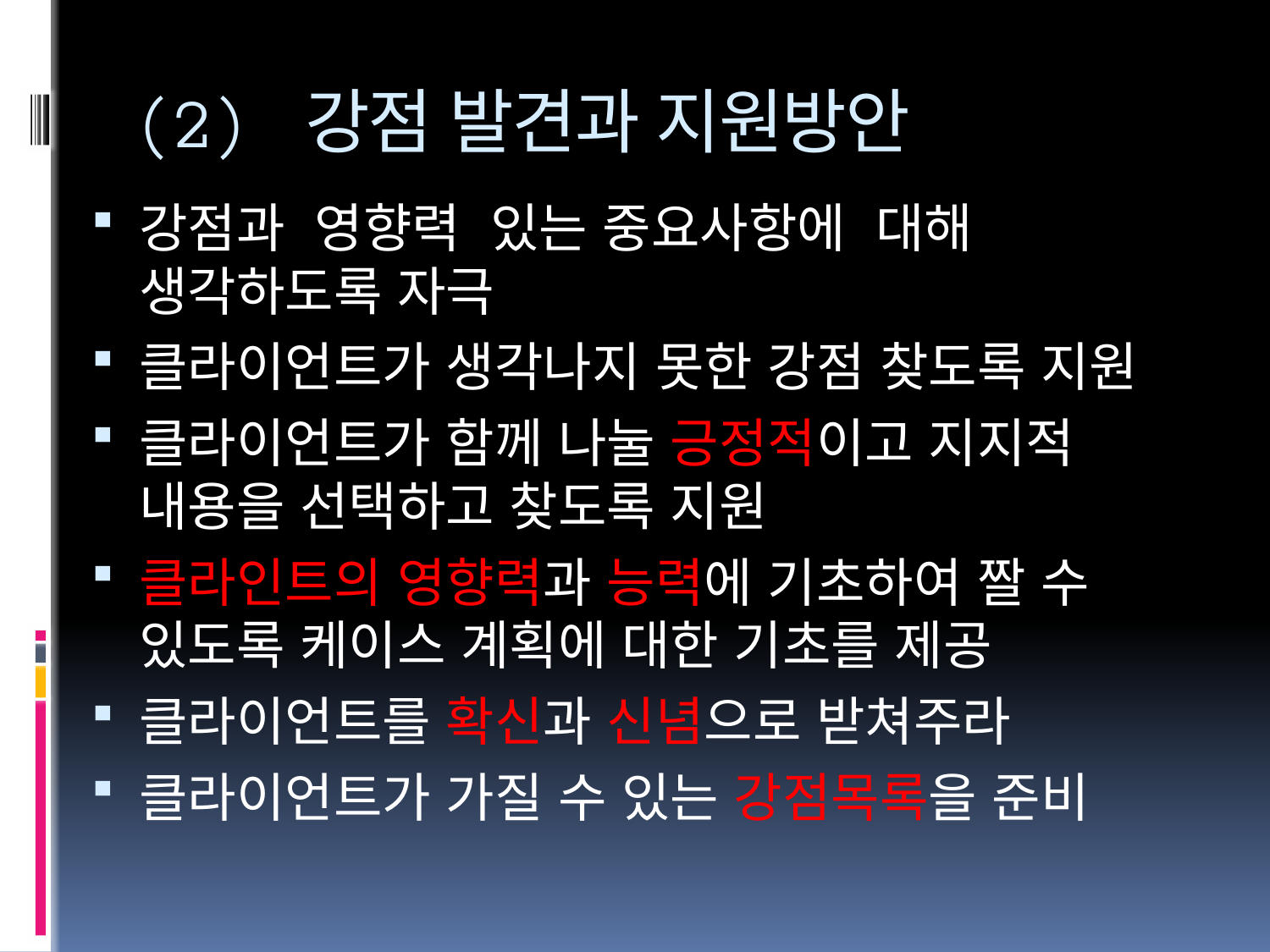

# (2) 강점 발견과 지원방안
강점과  영향력  있는 중요사항에  대해  생각하도록 자극
클라이언트가 생각나지 못한 강점 찾도록 지원
클라이언트가 함께 나눌 긍정적이고 지지적 내용을 선택하고 찾도록 지원
클라인트의 영향력과 능력에 기초하여 짤 수 있도록 케이스 계획에 대한 기초를 제공
클라이언트를 확신과 신념으로 받쳐주라
클라이언트가 가질 수 있는 강점목록을 준비